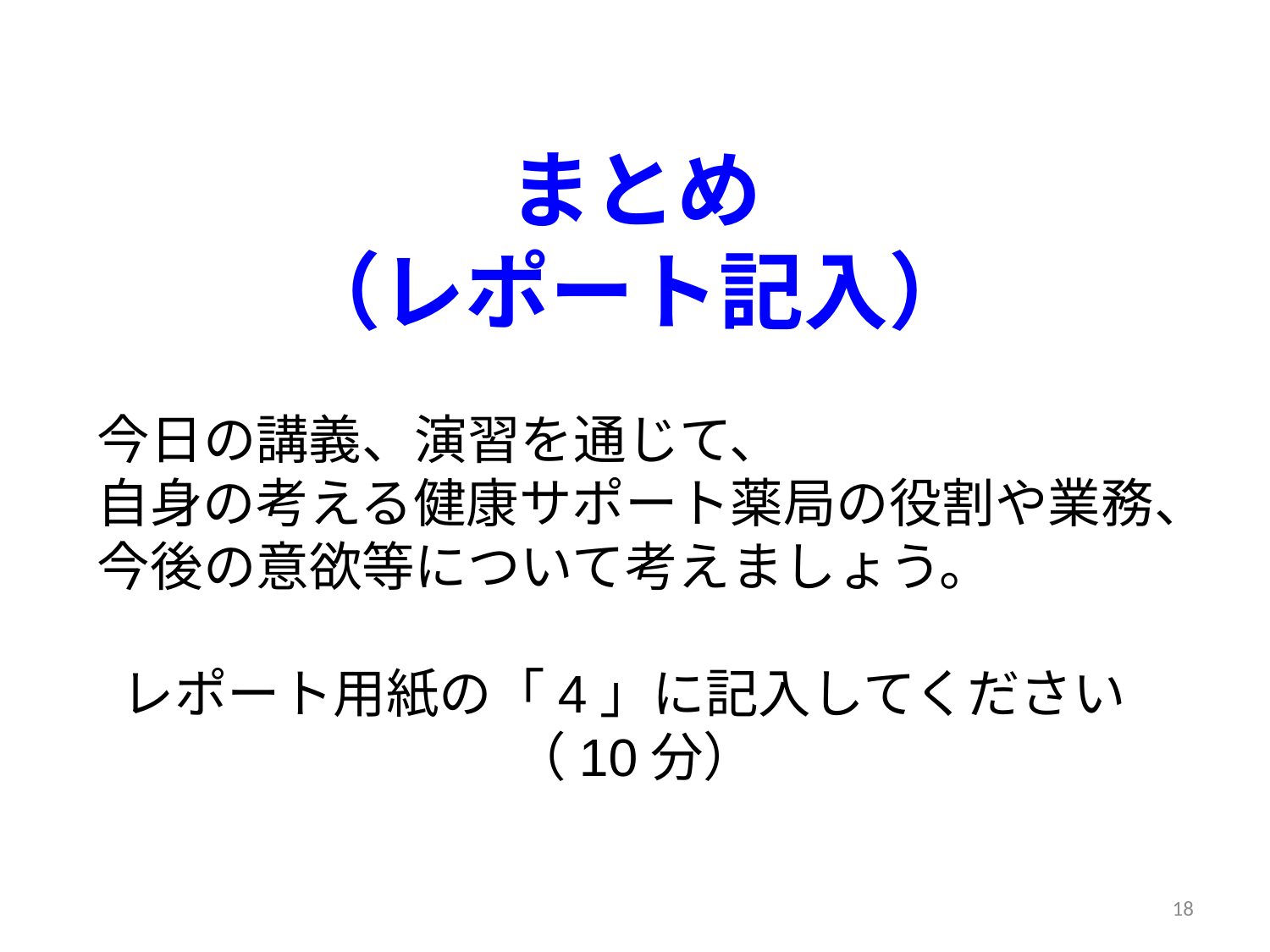

まとめ
（レポート記入）
今日の講義、演習を通じて、
自身の考える健康サポート薬局の役割や業務、今後の意欲等について考えましょう。

 レポート用紙の「4」に記入してください
（10分）
18